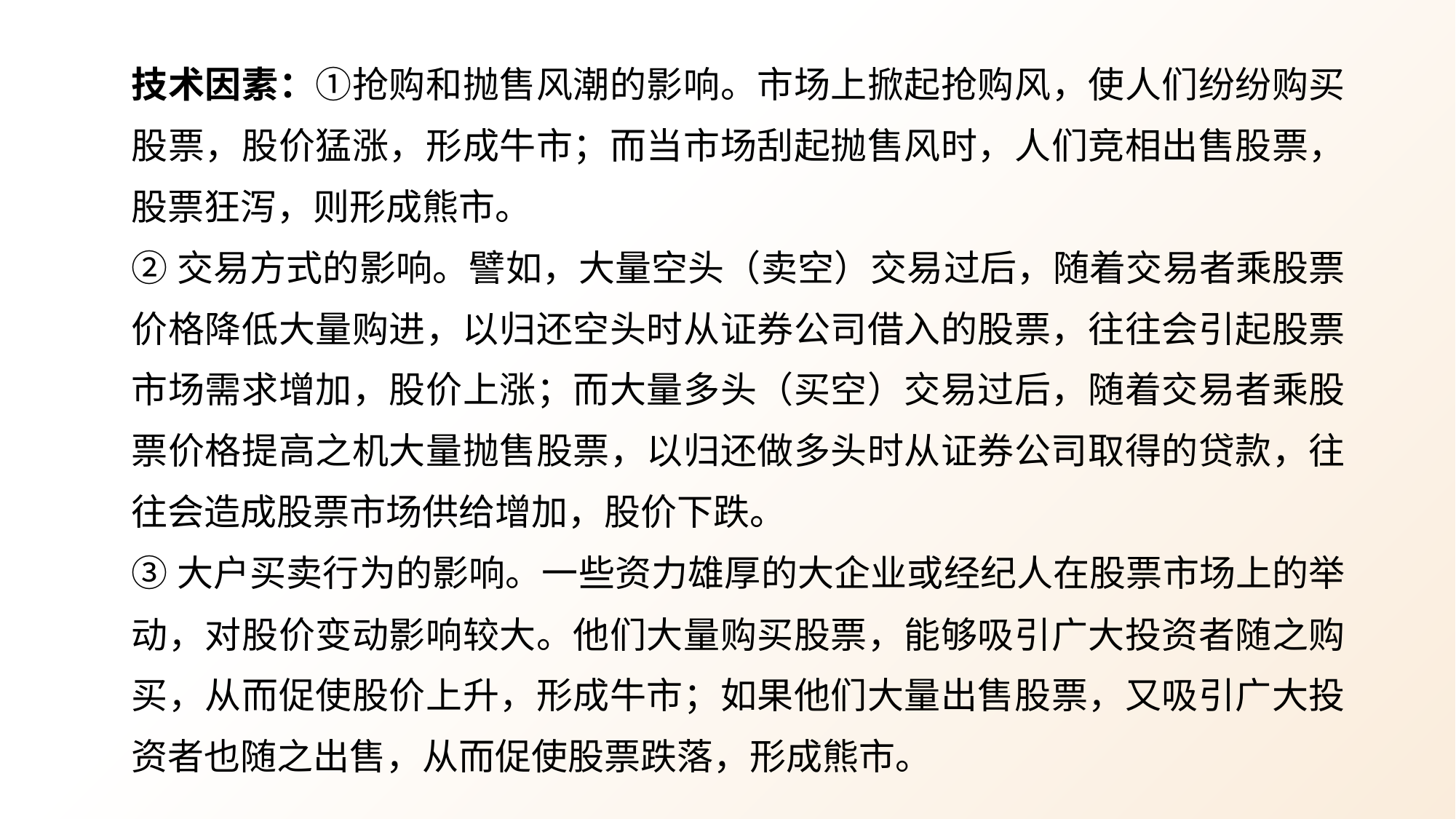

技术因素：①抢购和抛售风潮的影响。市场上掀起抢购风，使人们纷纷购买股票，股价猛涨，形成牛市；而当市场刮起抛售风时，人们竞相出售股票，股票狂泻，则形成熊市。
②交易方式的影响。譬如，大量空头（卖空）交易过后，随着交易者乘股票价格降低大量购进，以归还空头时从证券公司借入的股票，往往会引起股票市场需求增加，股价上涨；而大量多头（买空）交易过后，随着交易者乘股票价格提高之机大量抛售股票，以归还做多头时从证券公司取得的贷款，往往会造成股票市场供给增加，股价下跌。
③大户买卖行为的影响。一些资力雄厚的大企业或经纪人在股票市场上的举动，对股价变动影响较大。他们大量购买股票，能够吸引广大投资者随之购买，从而促使股价上升，形成牛市；如果他们大量出售股票，又吸引广大投资者也随之出售，从而促使股票跌落，形成熊市。